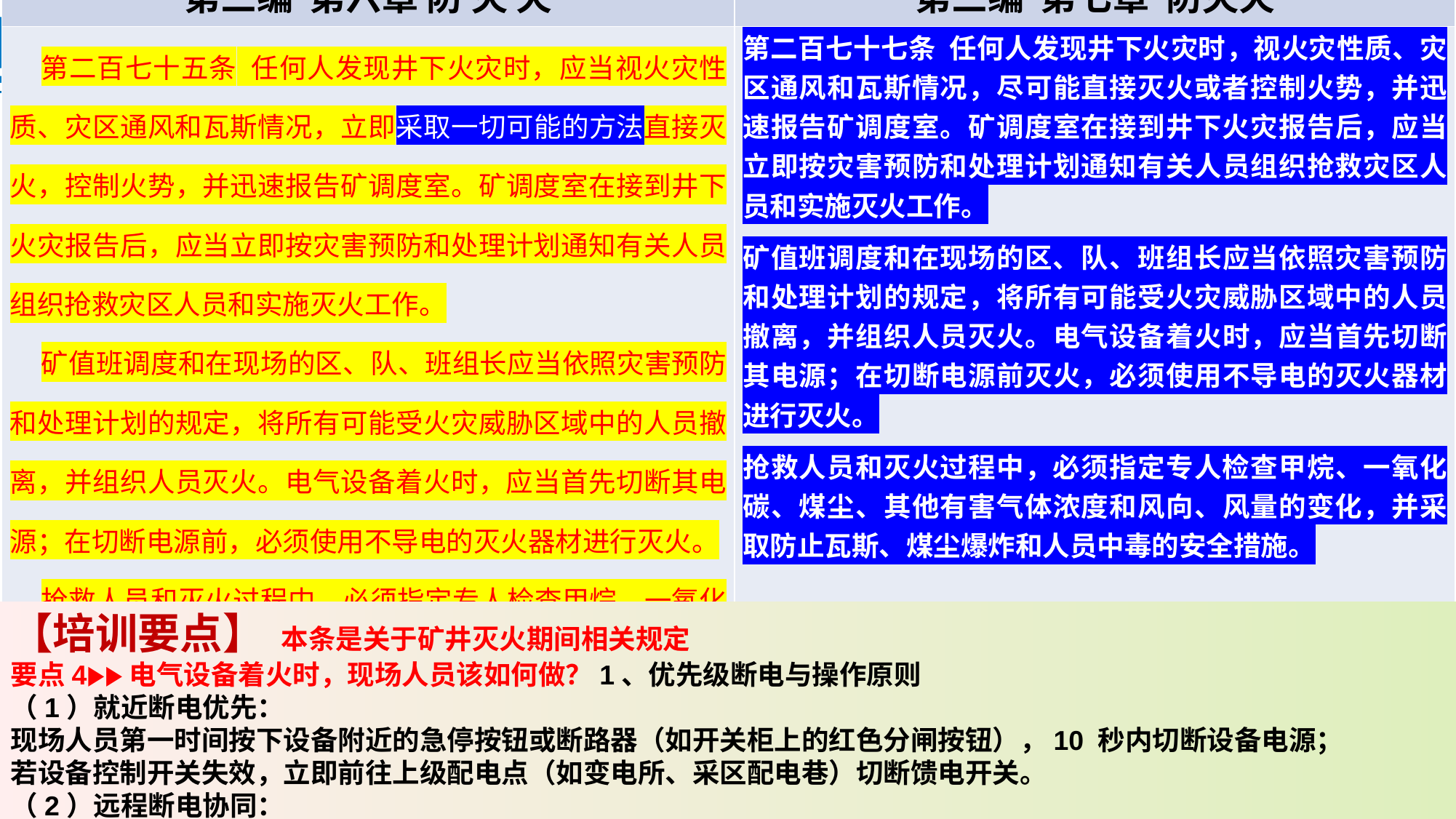

| 《煤矿安全规程》（2022版） | 《煤矿安全规程》（2025版） |
| --- | --- |
| 第三编 第六章 防 灭 火 | 第三编 第七章 防灭火 |
| 第二百七十五条 任何人发现井下火灾时，应当视火灾性质、灾区通风和瓦斯情况，立即采取一切可能的方法直接灭火，控制火势，并迅速报告矿调度室。矿调度室在接到井下火灾报告后，应当立即按灾害预防和处理计划通知有关人员组织抢救灾区人员和实施灭火工作。 矿值班调度和在现场的区、队、班组长应当依照灾害预防和处理计划的规定，将所有可能受火灾威胁区域中的人员撤离，并组织人员灭火。电气设备着火时，应当首先切断其电源；在切断电源前，必须使用不导电的灭火器材进行灭火。 抢救人员和灭火过程中，必须指定专人检查甲烷、一氧化碳、煤尘、其他有害气体浓度和风向、风量的变化，并采取防止瓦斯、煤尘爆炸和人员中毒的安全措施。 | 第二百七十七条 任何人发现井下火灾时，视火灾性质、灾区通风和瓦斯情况，尽可能直接灭火或者控制火势，并迅速报告矿调度室。矿调度室在接到井下火灾报告后，应当立即按灾害预防和处理计划通知有关人员组织抢救灾区人员和实施灭火工作。 矿值班调度和在现场的区、队、班组长应当依照灾害预防和处理计划的规定，将所有可能受火灾威胁区域中的人员撤离，并组织人员灭火。电气设备着火时，应当首先切断其电源；在切断电源前灭火，必须使用不导电的灭火器材进行灭火。 抢救人员和灭火过程中，必须指定专人检查甲烷、一氧化碳、煤尘、其他有害气体浓度和风向、风量的变化，并采取防止瓦斯、煤尘爆炸和人员中毒的安全措施。 |
【培训要点】  本条是关于矿井灭火期间相关规定
要点4▶▶电气设备着火时，现场人员该如何做？1、优先级断电与操作原则
（1）就近断电优先：
现场人员第一时间按下设备附近的急停按钮或断路器（如开关柜上的红色分闸按钮），10 秒内切断设备电源；
若设备控制开关失效，立即前往上级配电点（如变电所、采区配电巷）切断馈电开关。
（2）远程断电协同：
矿值班调度接报后，通过监控系统（如 PLC 远程控制平台）确认着火设备回路，5 分钟内远程断开上级高压开关（如 6kV 开关柜）；
断电时需通知机电队派人到现场监护，防止误操作导致非故障区域停电。